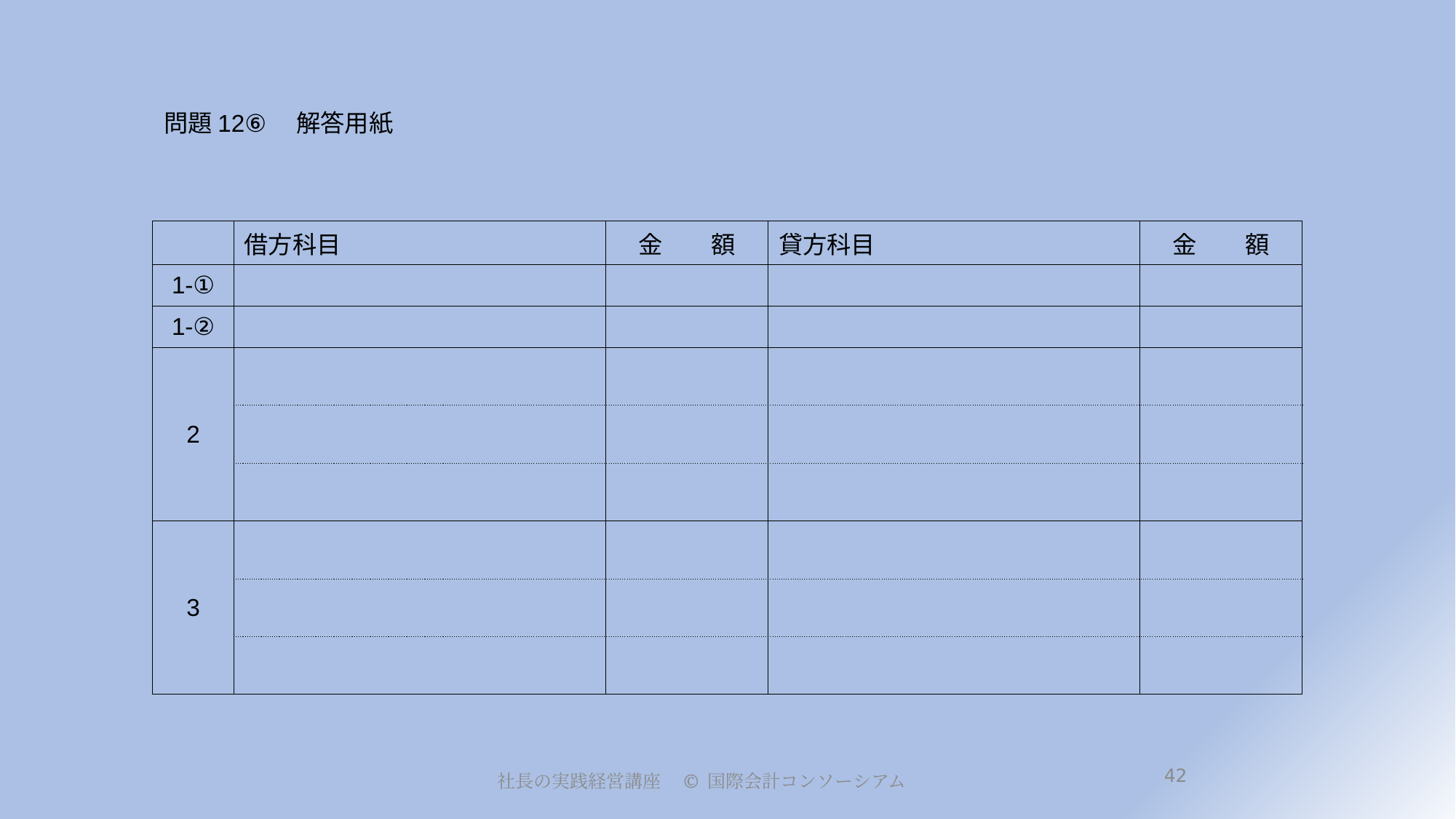

# 問題12⑥　解答用紙
|  | 借方科目 | 金　　額 | 貸方科目 | 金　　額 |
| --- | --- | --- | --- | --- |
| 1-① |  |  |  |  |
| 1-② |  |  |  |  |
| 2 |  |  |  |  |
|  |  |  |  |  |
|  |  |  |  |  |
| 3 |  |  |  |  |
|  |  |  |  |  |
|  |  |  |  |  |
42
社長の実践経営講座　© 国際会計コンソーシアム